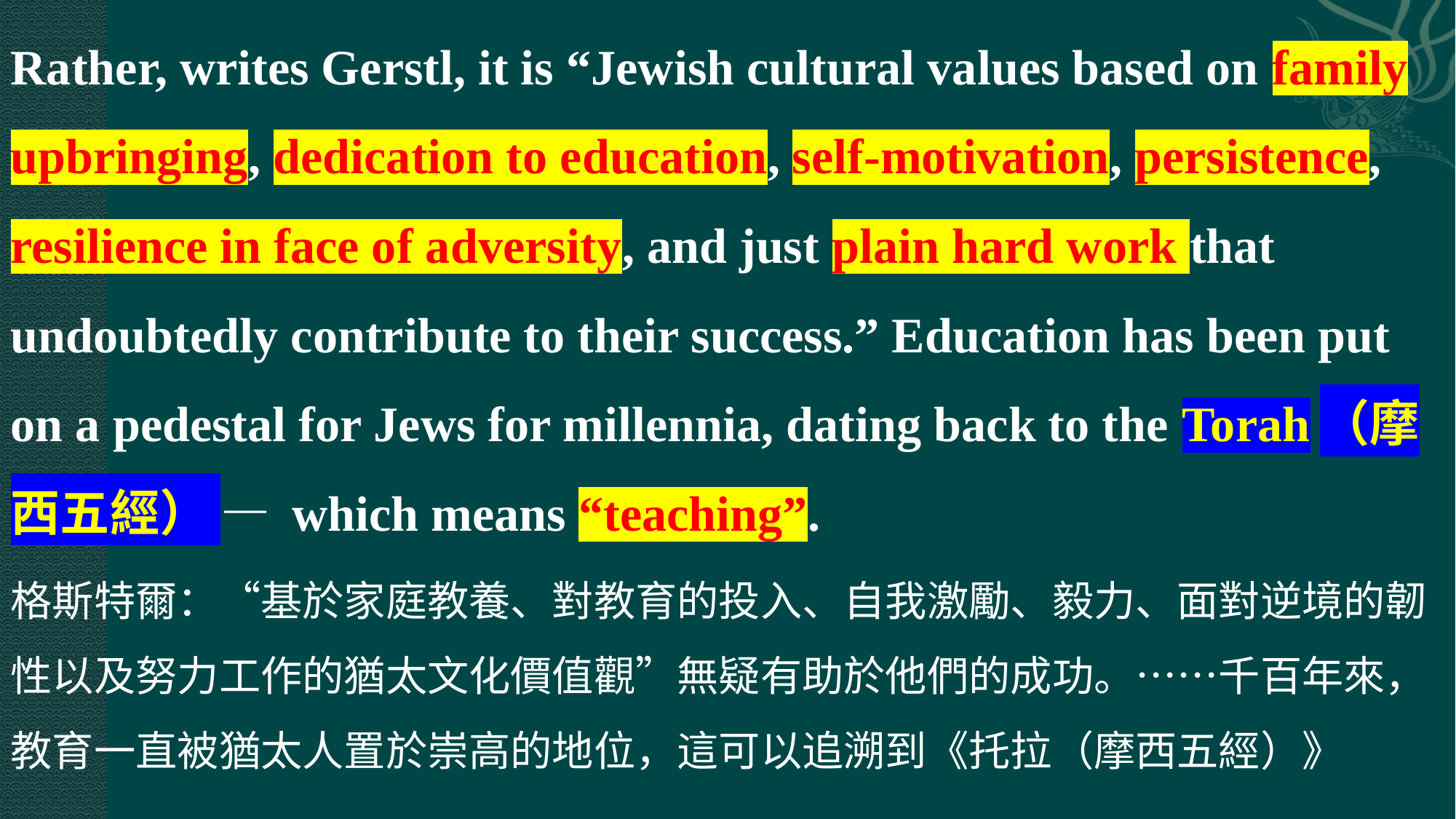

Rather, writes Gerstl, it is “Jewish cultural values based on family upbringing, dedication to education, self-motivation, persistence, resilience in face of adversity, and just plain hard work that undoubtedly contribute to their success.” Education has been put on a pedestal for Jews for millennia, dating back to the Torah（摩西五經） — which means “teaching”.
格斯特爾：“基於家庭教養、對教育的投入、自我激勵、毅力、面對逆境的韌性以及努力工作的猶太文化價值觀”無疑有助於他們的成功。……千百年來，教育一直被猶太人置於崇高的地位，這可以追溯到《托拉（摩西五經）》